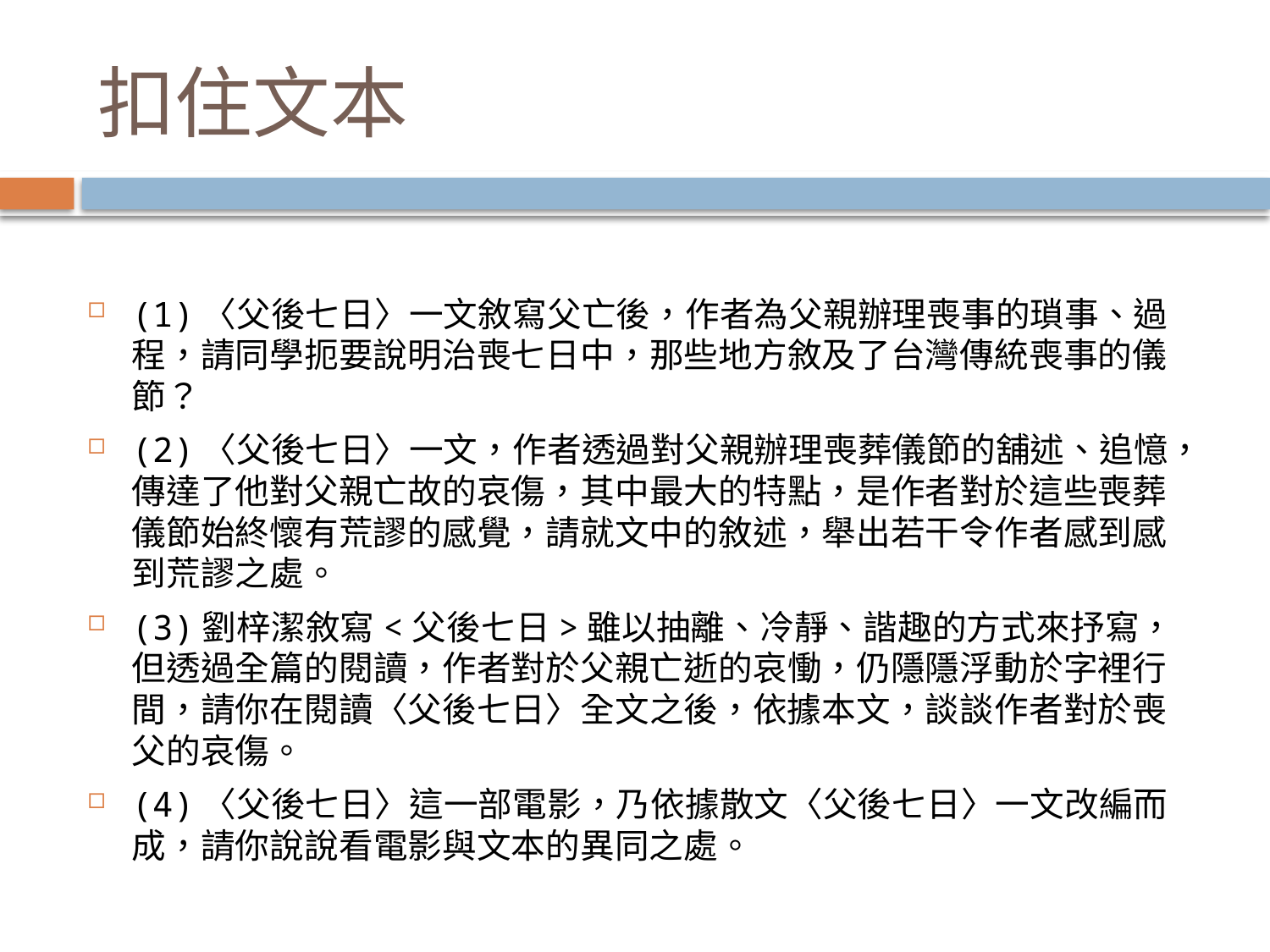

# 扣住文本
(1)〈父後七日〉一文敘寫父亡後，作者為父親辦理喪事的瑣事、過程，請同學扼要說明治喪七日中，那些地方敘及了台灣傳統喪事的儀節？
(2)〈父後七日〉一文，作者透過對父親辦理喪葬儀節的舖述、追憶，傳達了他對父親亡故的哀傷，其中最大的特點，是作者對於這些喪葬儀節始終懷有荒謬的感覺，請就文中的敘述，舉出若干令作者感到感到荒謬之處。
(3)劉梓潔敘寫<父後七日>雖以抽離、冷靜、諧趣的方式來抒寫，但透過全篇的閱讀，作者對於父親亡逝的哀慟，仍隱隱浮動於字裡行間，請你在閱讀〈父後七日〉全文之後，依據本文，談談作者對於喪父的哀傷。
(4)〈父後七日〉這一部電影，乃依據散文〈父後七日〉一文改編而成，請你說說看電影與文本的異同之處。